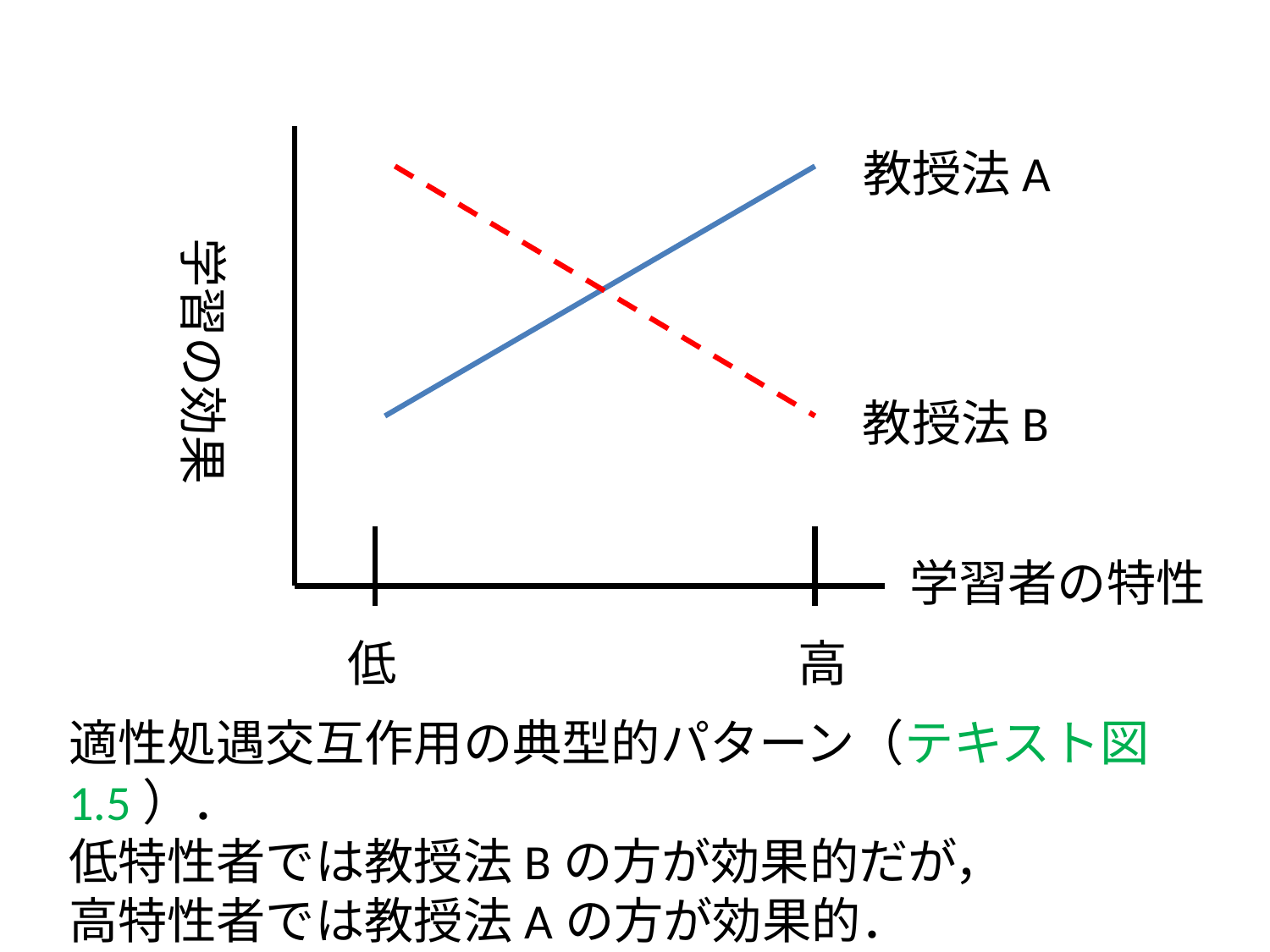

教授法A
学習の効果
教授法B
学習者の特性
低
高
適性処遇交互作用の典型的パターン（テキスト図1.5）．
低特性者では教授法Bの方が効果的だが，
高特性者では教授法Aの方が効果的．